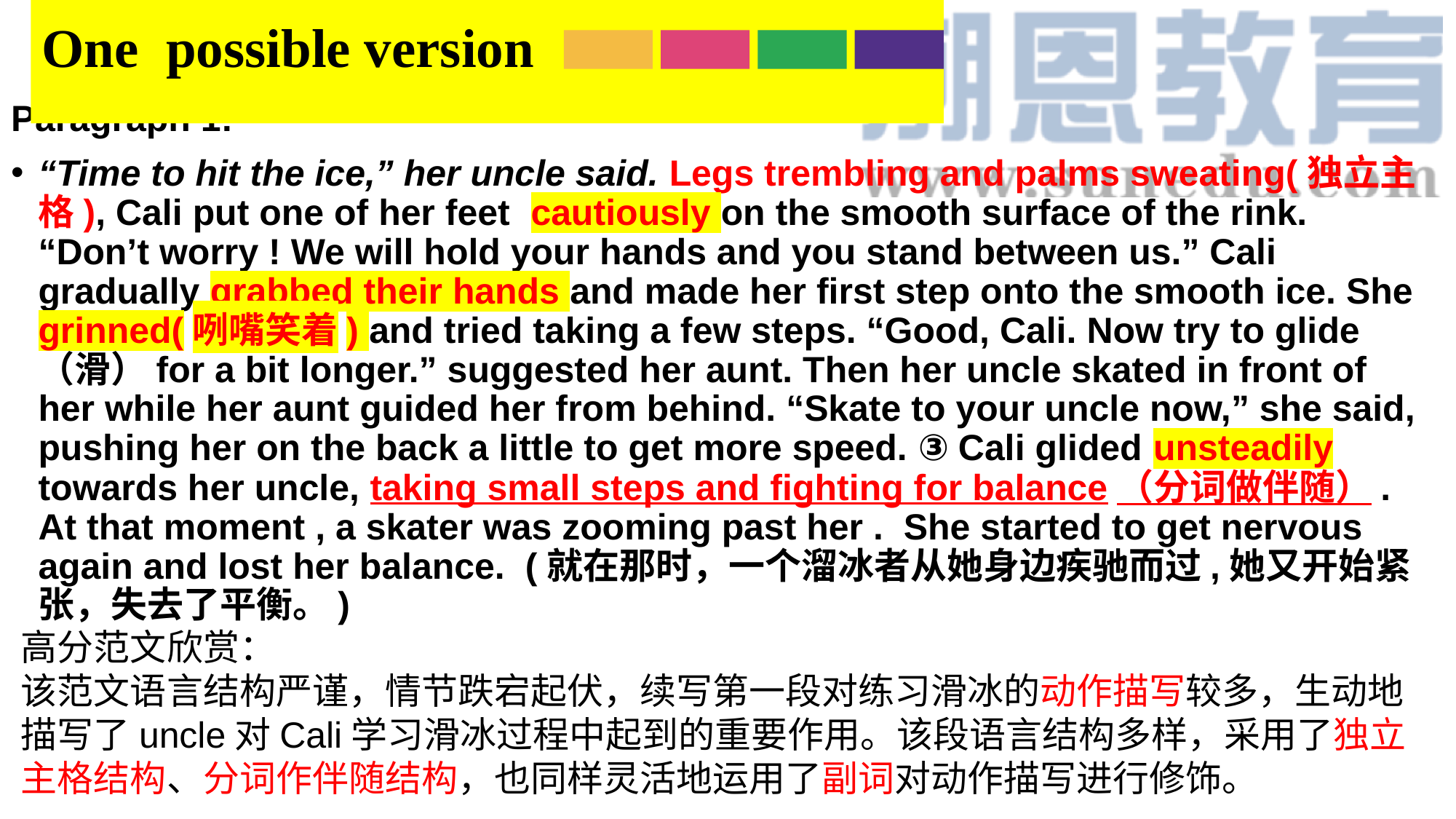

# One  possible version

Paragraph 1:
“Time to hit the ice,” her uncle said. Legs trembling and palms sweating(独立主格), Cali put one of her feet  cautiously on the smooth surface of the rink.  “Don’t worry ! We will hold your hands and you stand between us.” Cali gradually grabbed their hands and made her first step onto the smooth ice. She grinned(咧嘴笑着) and tried taking a few steps. “Good, Cali. Now try to glide（滑）for a bit longer.” suggested her aunt. Then her uncle skated in front of her while her aunt guided her from behind. “Skate to your uncle now,” she said, pushing her on the back a little to get more speed. ③ Cali glided unsteadily towards her uncle, taking small steps and fighting for balance（分词做伴随）.  At that moment , a skater was zooming past her .  She started to get nervous again and lost her balance.  (就在那时，一个溜冰者从她身边疾驰而过,她又开始紧张，失去了平衡。)

高分范文欣赏：
该范文语言结构严谨，情节跌宕起伏，续写第一段对练习滑冰的动作描写较多，生动地描写了uncle对Cali学习滑冰过程中起到的重要作用。该段语言结构多样，采用了独立主格结构、分词作伴随结构，也同样灵活地运用了副词对动作描写进行修饰。